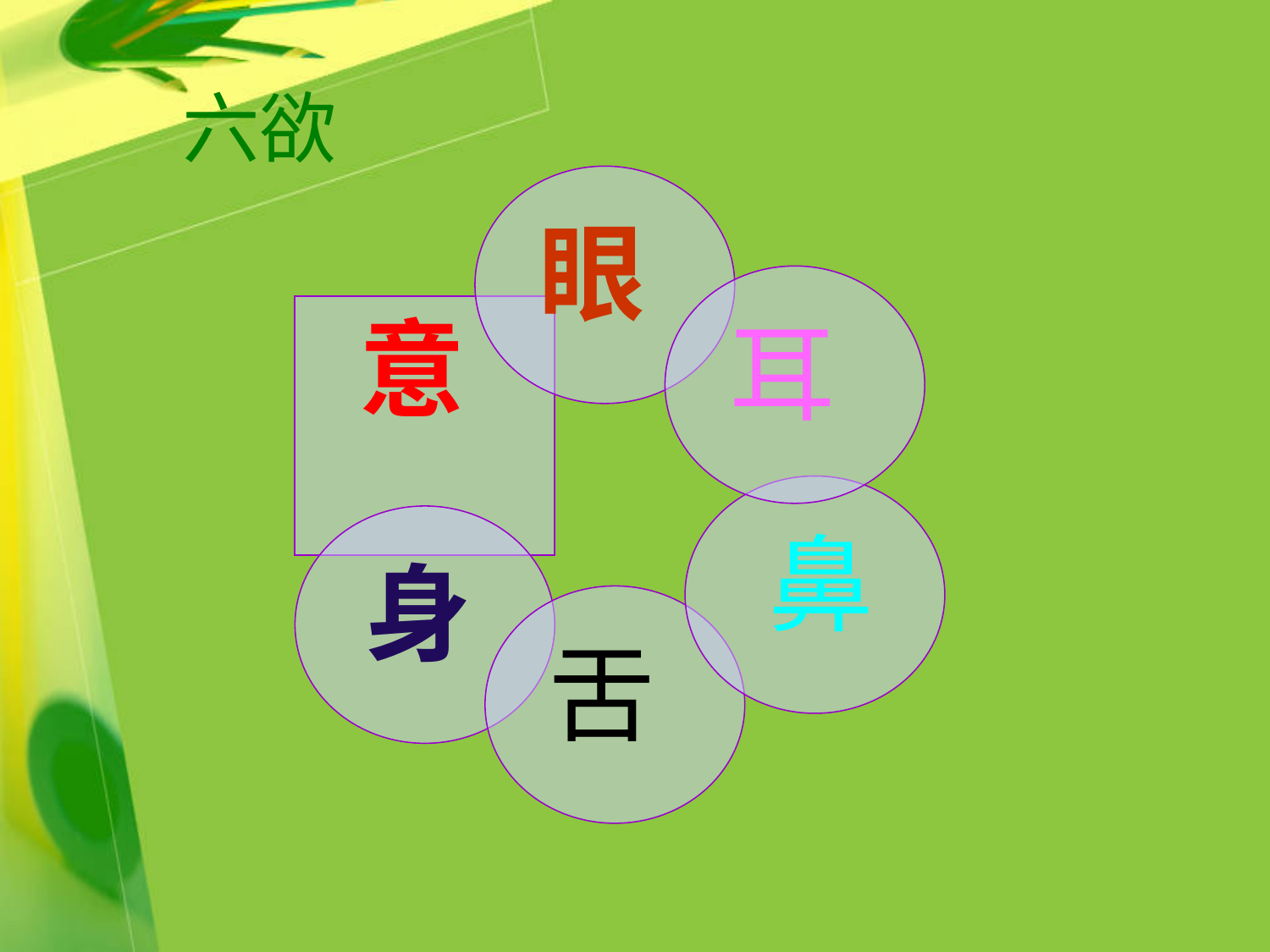

# 六欲
眼
耳
意
 鼻
身
舌